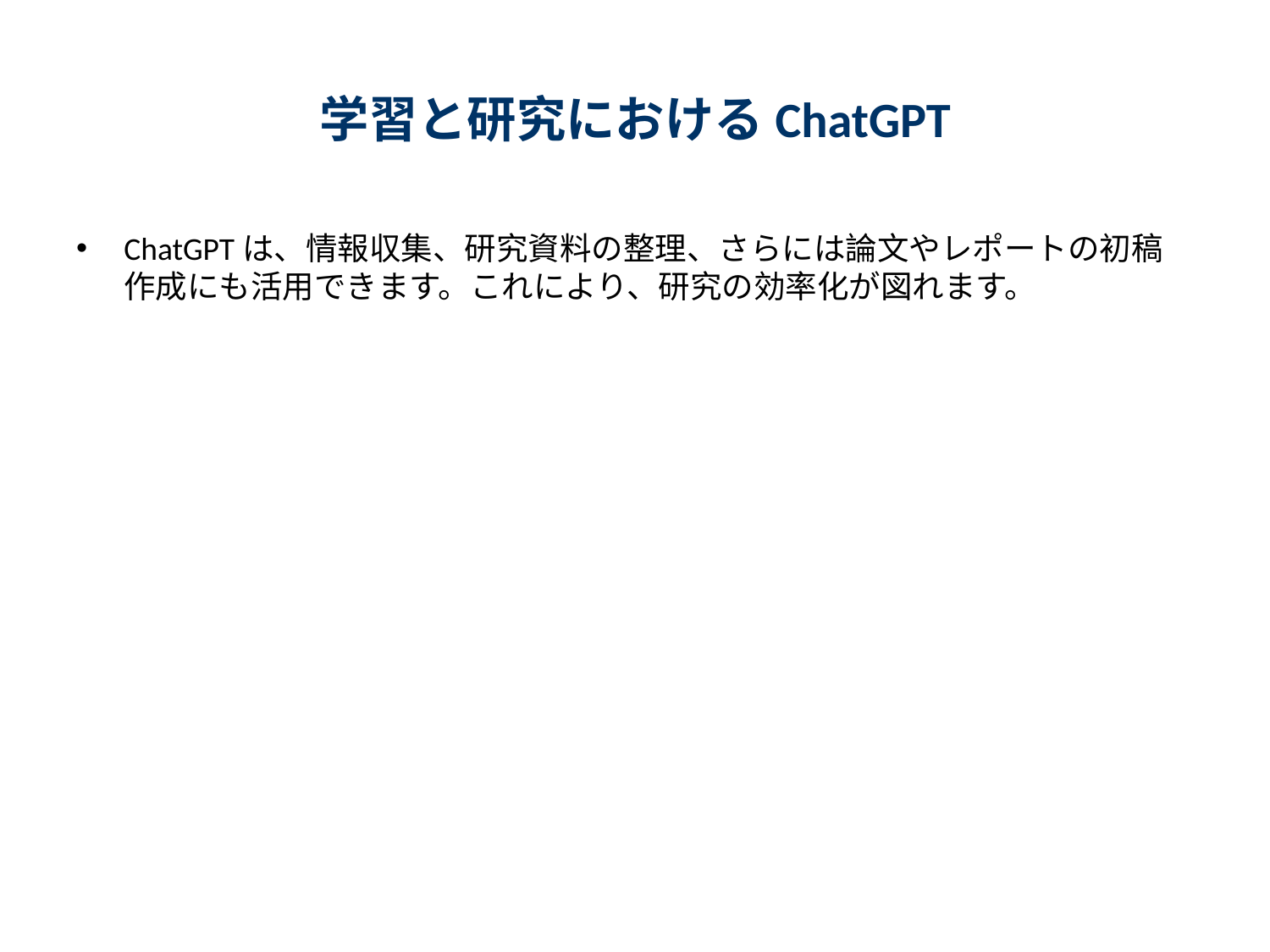

# 学習と研究におけるChatGPT
ChatGPTは、情報収集、研究資料の整理、さらには論文やレポートの初稿作成にも活用できます。これにより、研究の効率化が図れます。